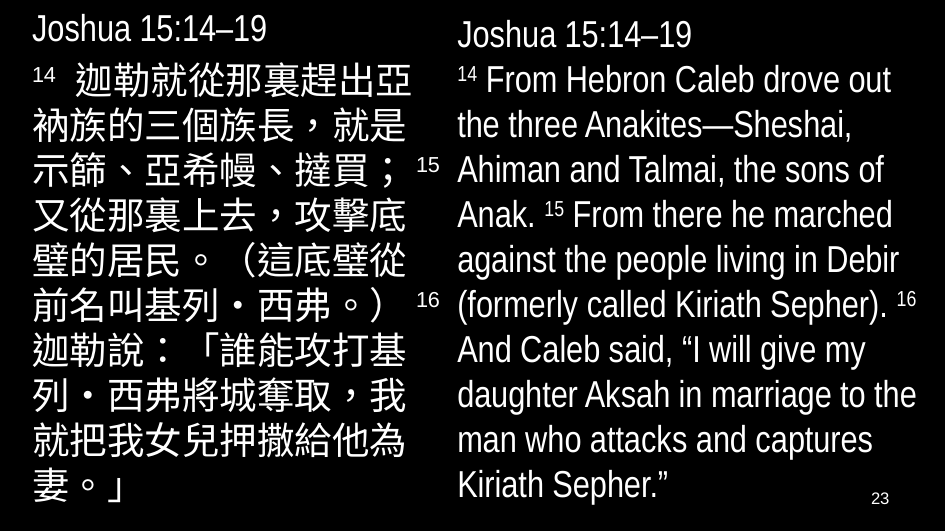

Joshua 15:14–19
14 迦勒就從那裏趕出亞衲族的三個族長，就是示篩、亞希幔、撻買；15 又從那裏上去，攻擊底璧的居民。（這底璧從前名叫基列•西弗。）16 迦勒說：「誰能攻打基列•西弗將城奪取，我就把我女兒押撒給他為妻。」
Joshua 15:14–19
14 From Hebron Caleb drove out the three Anakites—Sheshai, Ahiman and Talmai, the sons of Anak. 15 From there he marched against the people living in Debir (formerly called Kiriath Sepher). 16 And Caleb said, “I will give my daughter Aksah in marriage to the man who attacks and captures Kiriath Sepher.”
23